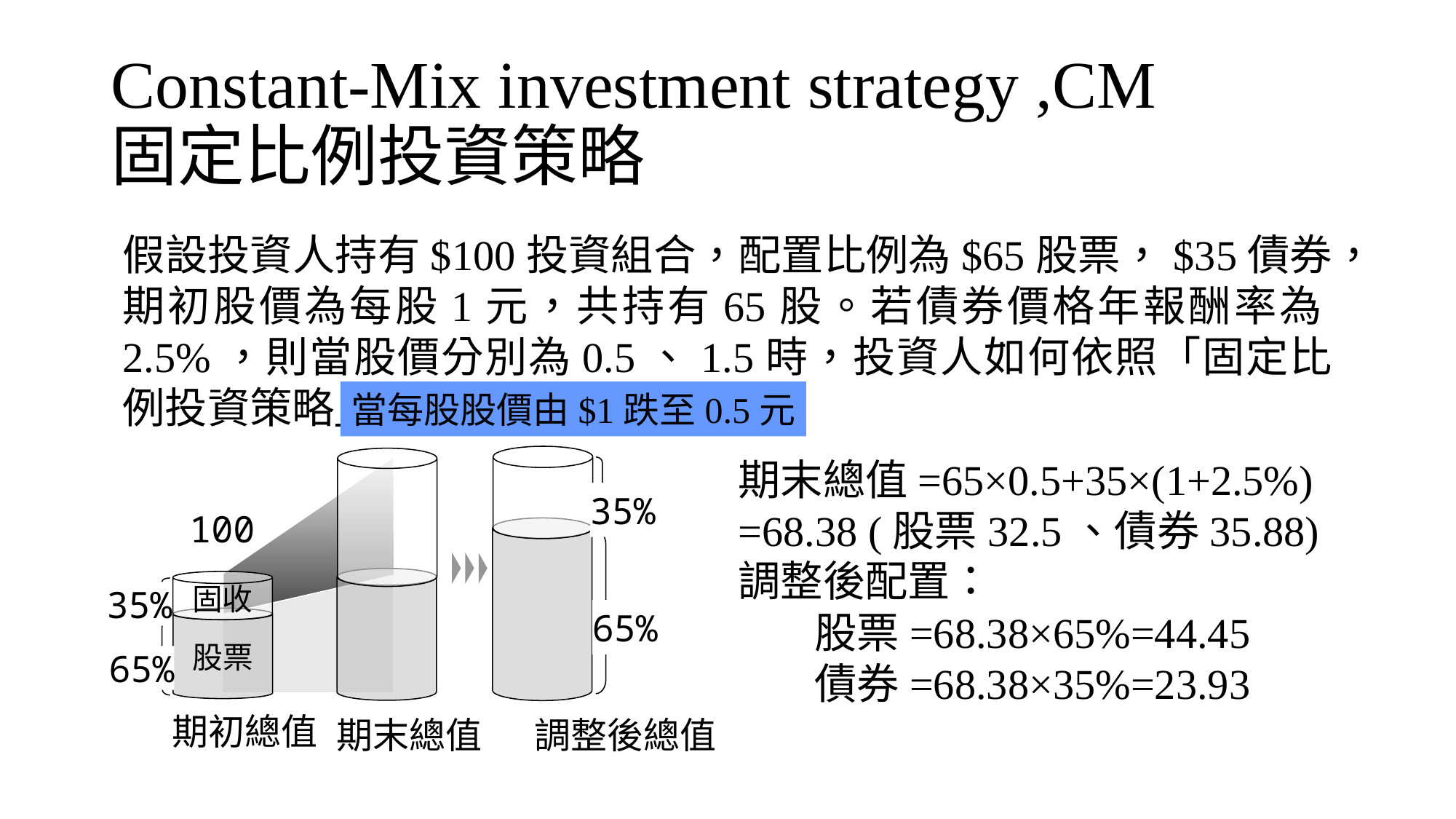

# Constant-Mix investment strategy ,CM 固定比例投資策略
假設投資人持有$100投資組合，配置比例為$65股票，$35債券，期初股價為每股1元，共持有65股。若債券價格年報酬率為2.5%，則當股價分別為0.5、1.5時，投資人如何依照「固定比例投資策略」進行調整？
當每股股價由$1跌至0.5元
期末總值=65×0.5+35×(1+2.5%) =68.38 (股票32.5、債券35.88)
調整後配置：
       股票=68.38×65%=44.45
       債券=68.38×35%=23.93

35%
100

固收

35%
65%
股票

65%
期初總值
期末總值
調整後總值